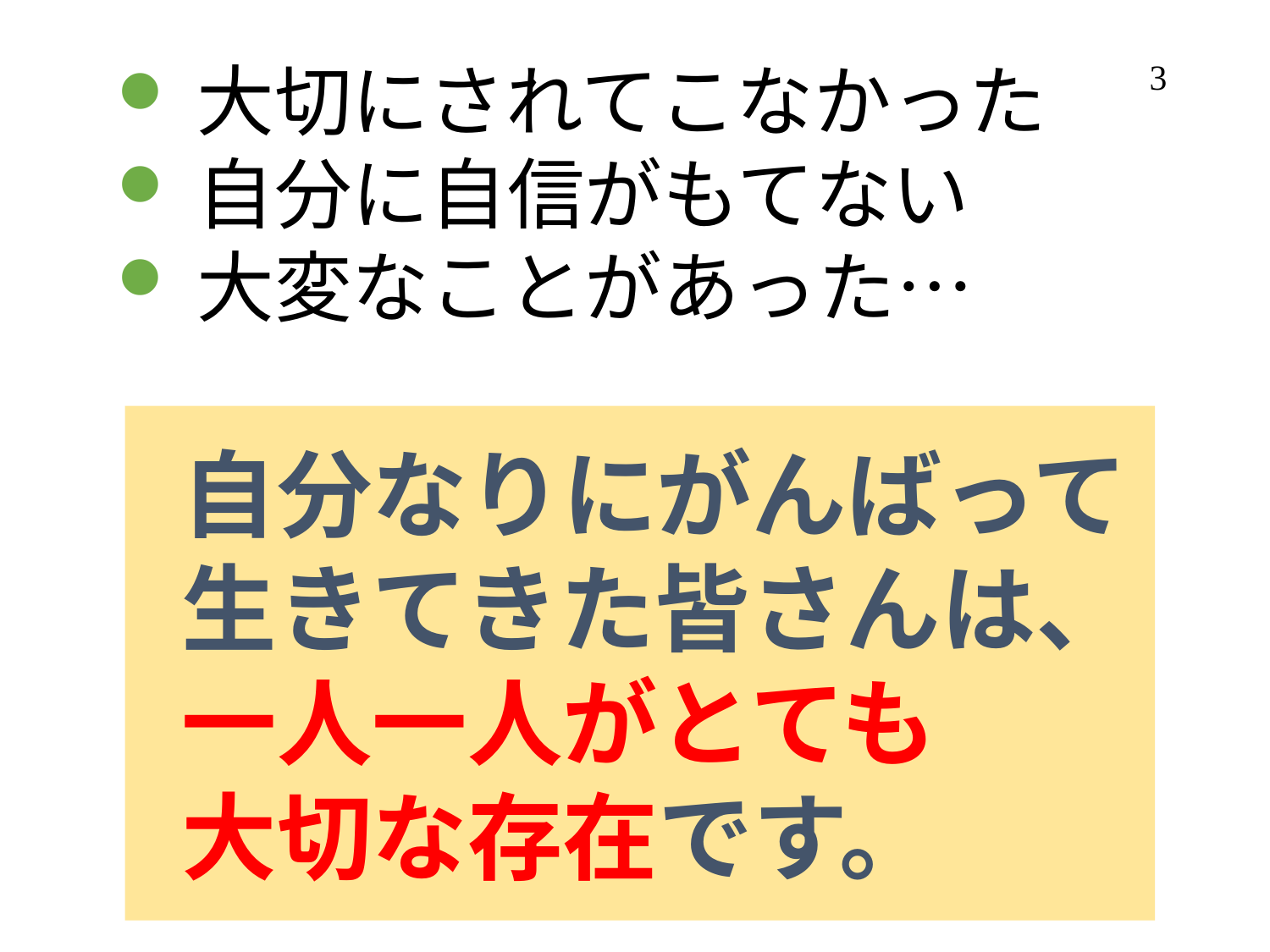

大切にされてこなかった
自分に自信がもてない
大変なことがあった…
3
 自分なりにがんばって
 生きてきた皆さんは、
 一人一人がとても
 大切な存在です。